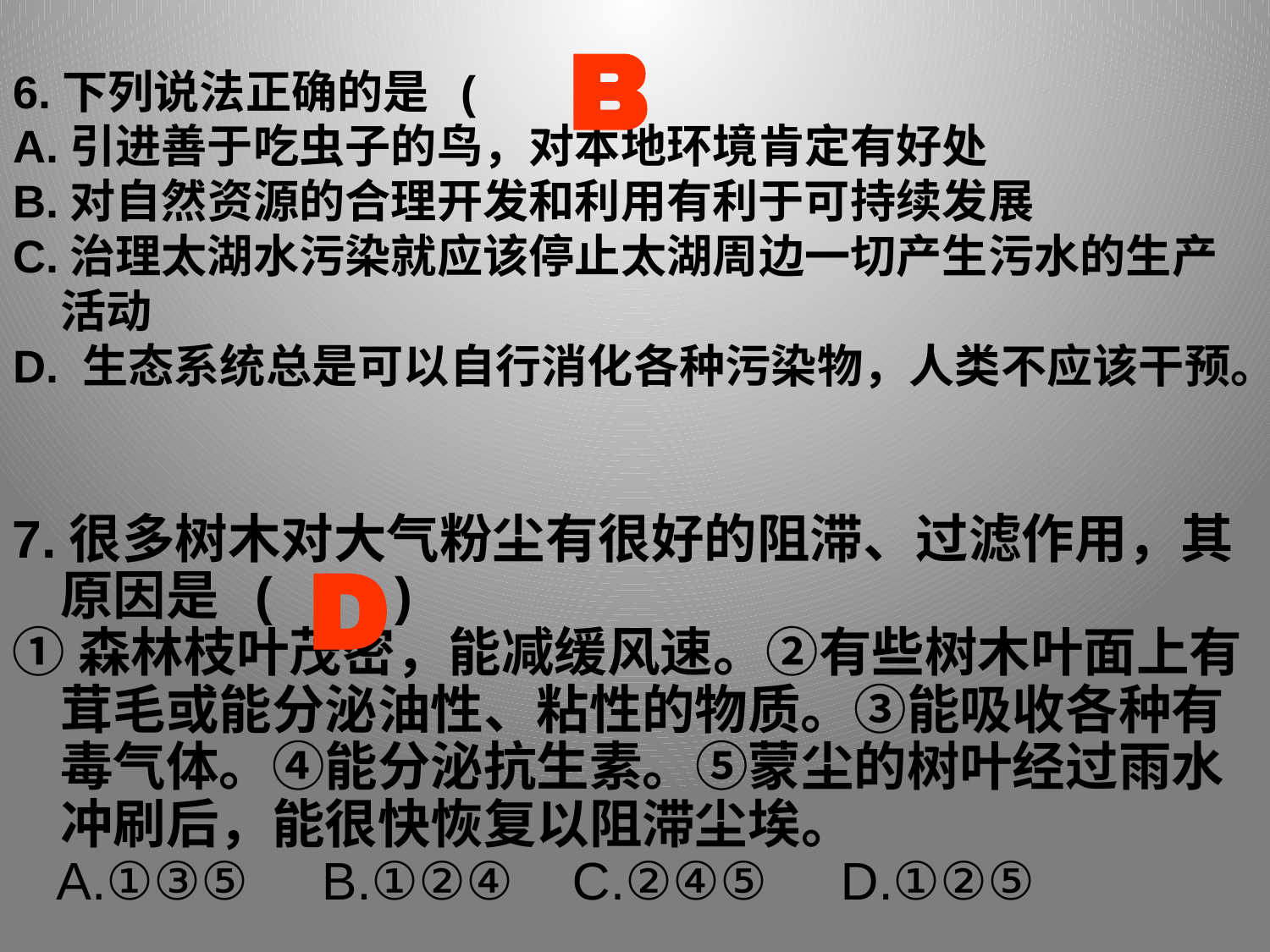

B
6.下列说法正确的是  (   　)
A.引进善于吃虫子的鸟，对本地环境肯定有好处
B.对自然资源的合理开发和利用有利于可持续发展
C.治理太湖水污染就应该停止太湖周边一切产生污水的生产活动
D. 生态系统总是可以自行消化各种污染物，人类不应该干预。
7.很多树木对大气粉尘有很好的阻滞、过滤作用，其原因是  (   　)
①森林枝叶茂密，能减缓风速。②有些树木叶面上有茸毛或能分泌油性、粘性的物质。③能吸收各种有毒气体。④能分泌抗生素。⑤蒙尘的树叶经过雨水冲刷后，能很快恢复以阻滞尘埃。
   A.①③⑤     B.①②④    C.②④⑤     D.①②⑤
D